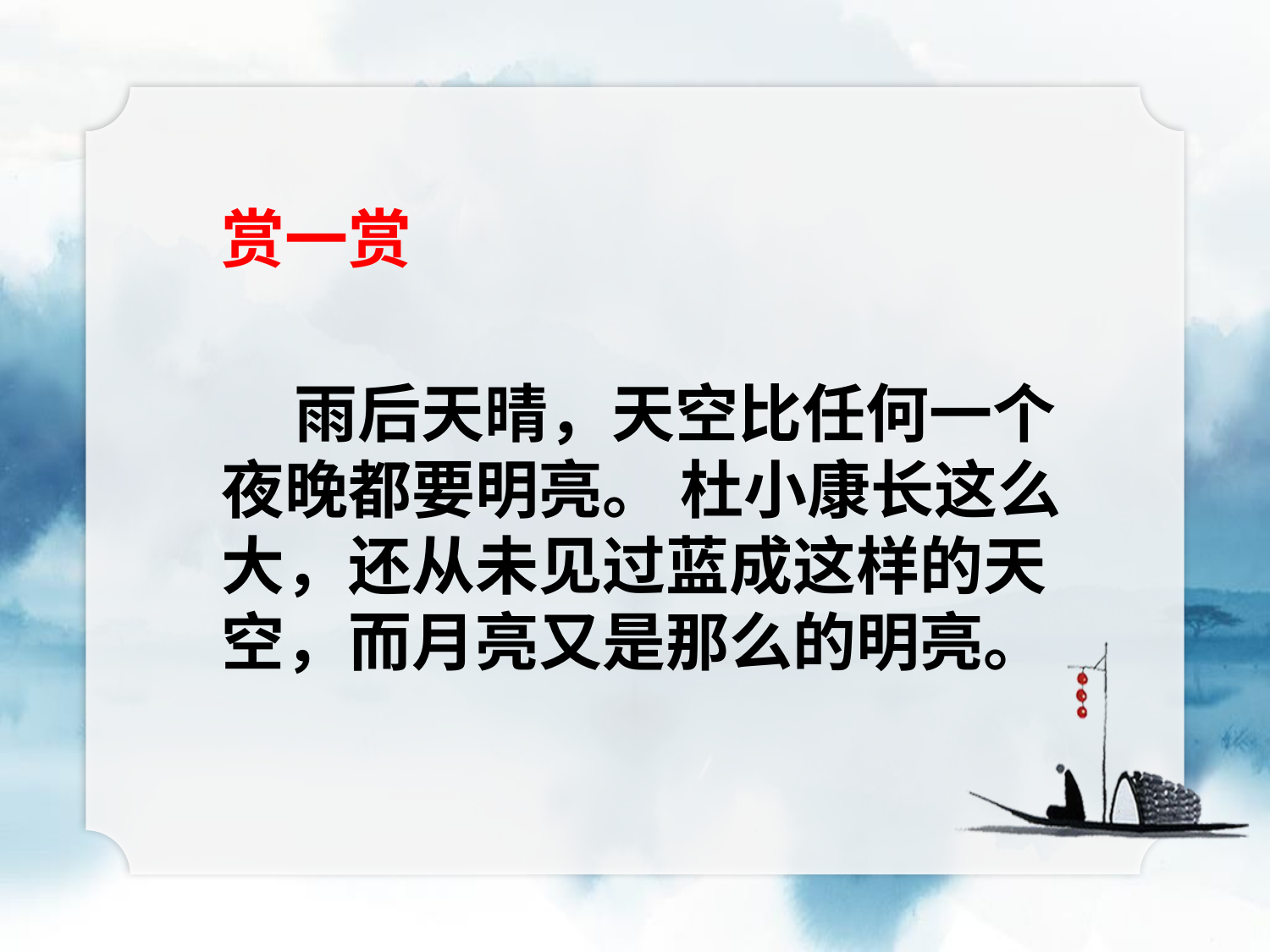

赏一赏
    雨后天晴，天空比任何一个夜晚都要明亮。 杜小康长这么大，还从未见过蓝成这样的天空，而月亮又是那么的明亮。